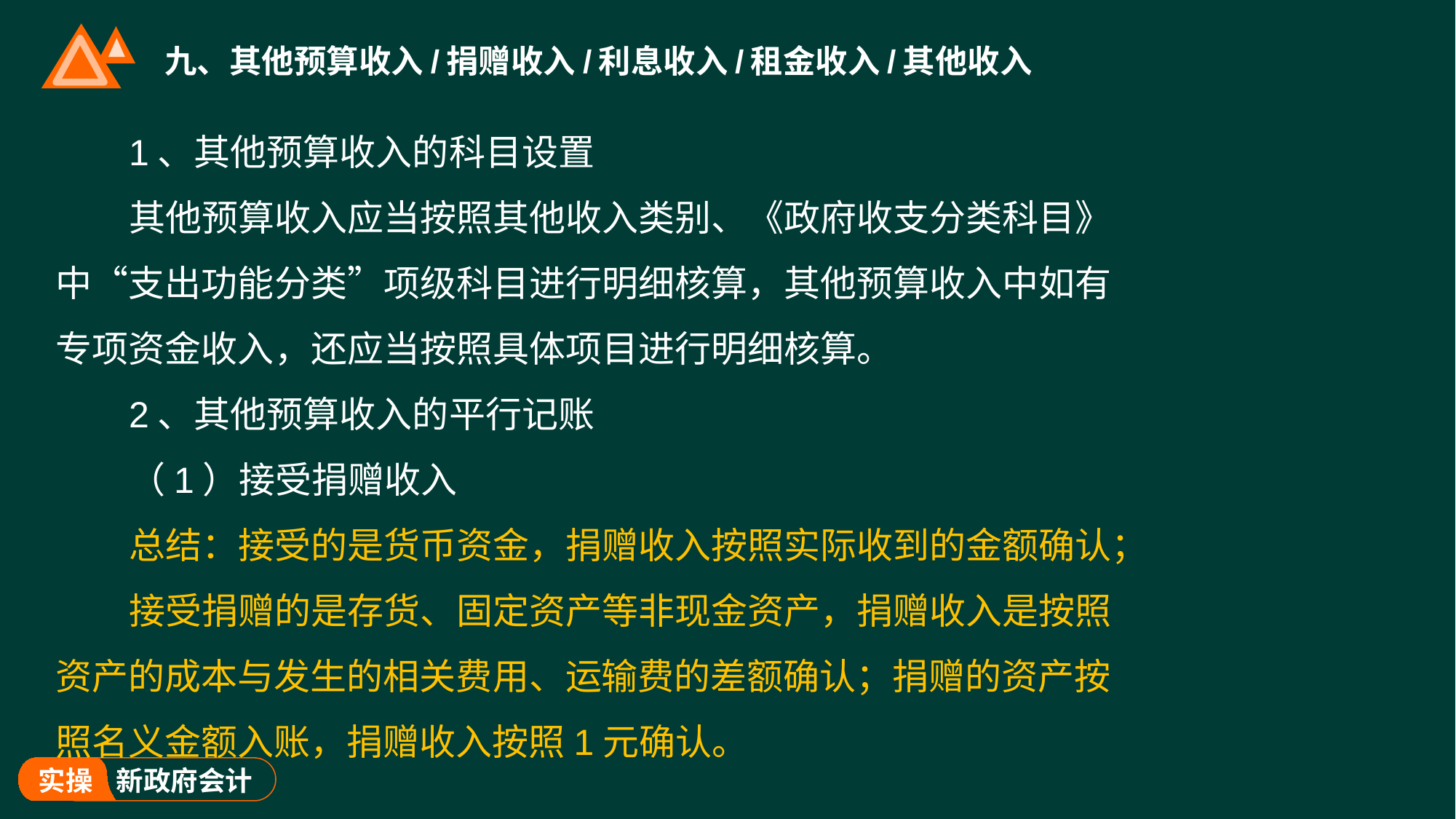

# 九、其他预算收入/捐赠收入/利息收入/租金收入/其他收入
1、其他预算收入的科目设置
其他预算收入应当按照其他收入类别、《政府收支分类科目》中“支出功能分类”项级科目进行明细核算，其他预算收入中如有专项资金收入，还应当按照具体项目进行明细核算。
2、其他预算收入的平行记账
（1）接受捐赠收入
总结：接受的是货币资金，捐赠收入按照实际收到的金额确认；
接受捐赠的是存货、固定资产等非现金资产，捐赠收入是按照资产的成本与发生的相关费用、运输费的差额确认；捐赠的资产按照名义金额入账，捐赠收入按照1元确认。